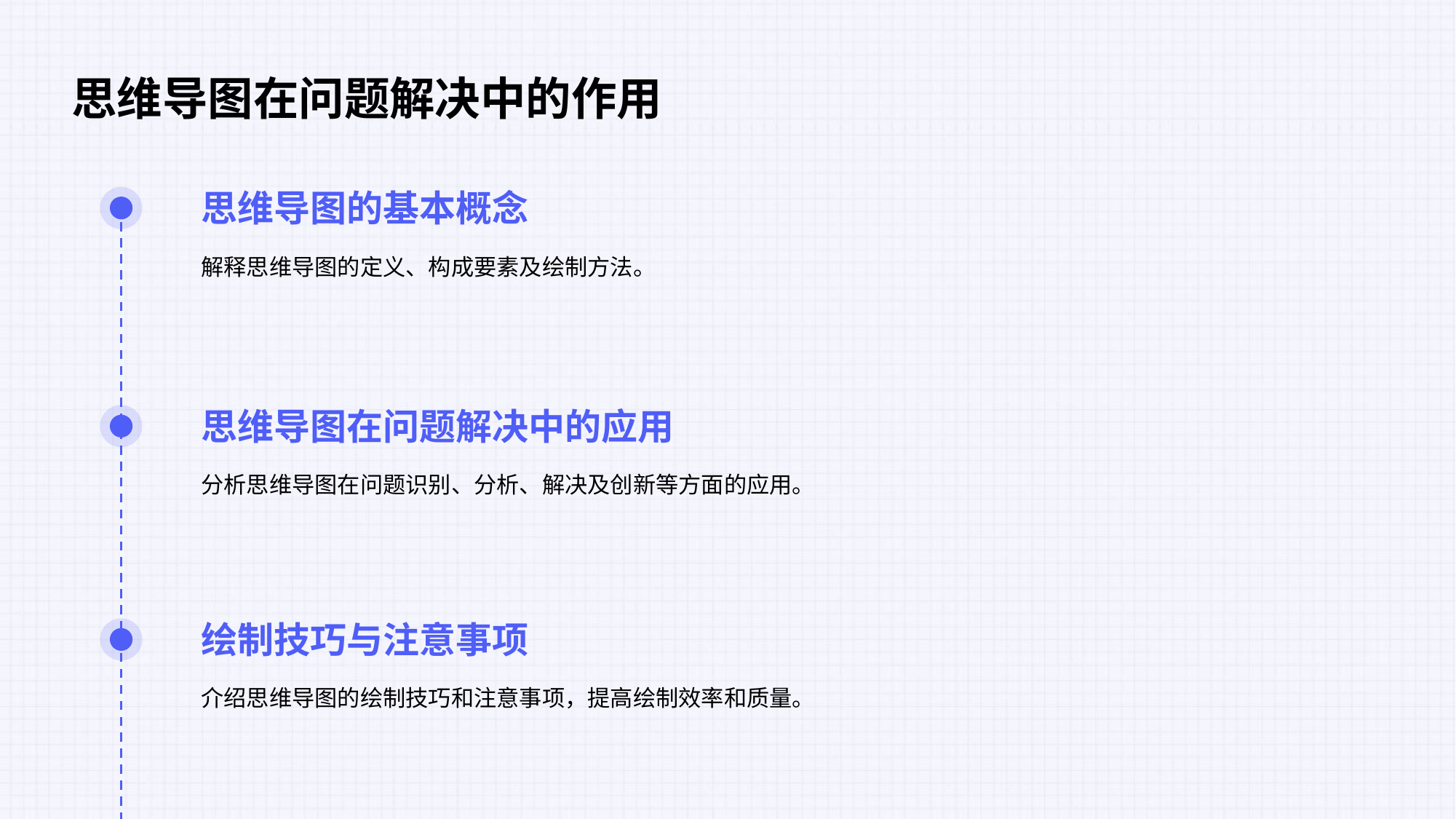

思维导图在问题解决中的作用
思维导图的基本概念

解释思维导图的定义、构成要素及绘制方法。
思维导图在问题解决中的应用

分析思维导图在问题识别、分析、解决及创新等方面的应用。
绘制技巧与注意事项

介绍思维导图的绘制技巧和注意事项，提高绘制效率和质量。